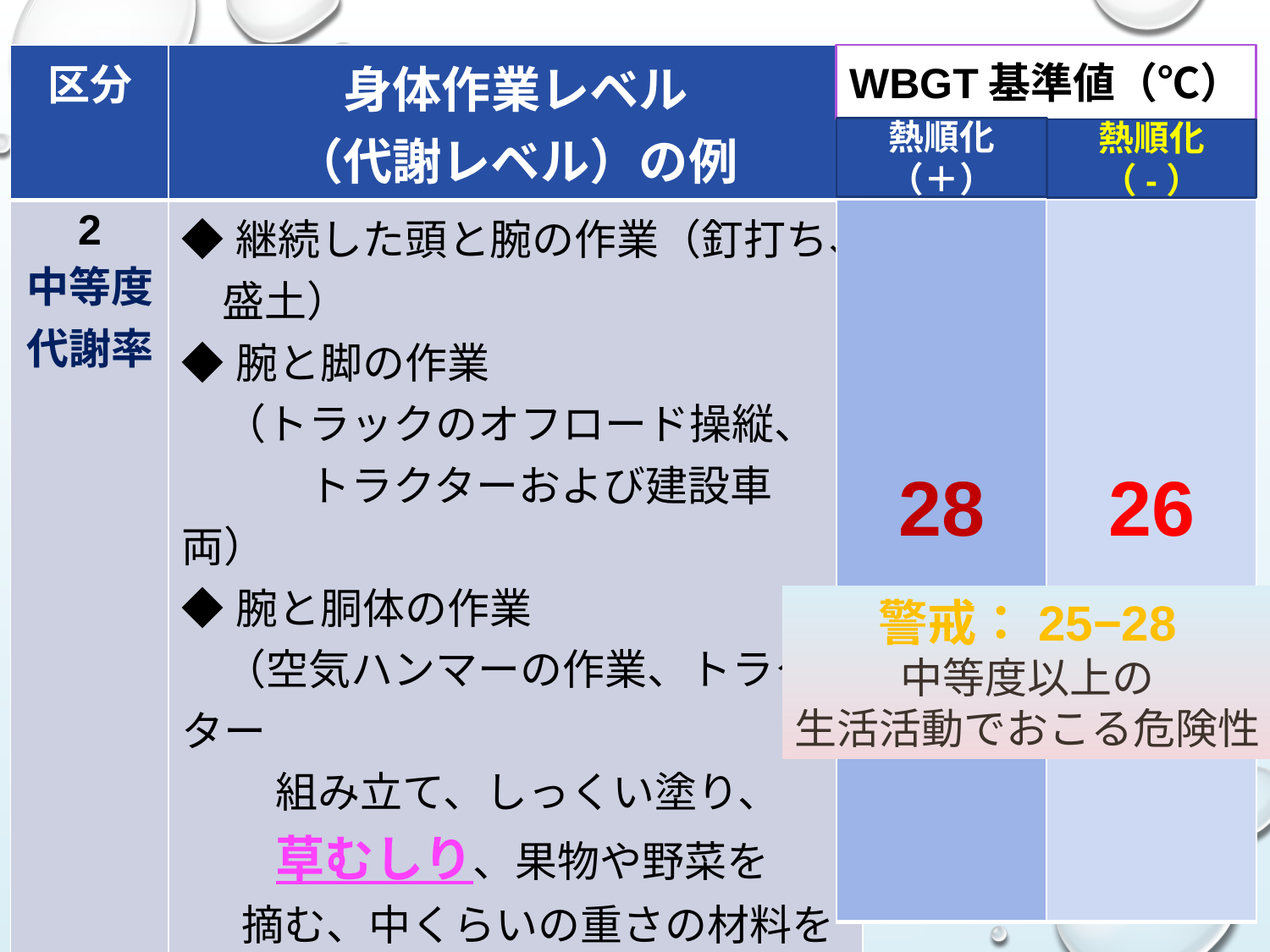

| 区分 | 身体作業レベル （代謝レベル）の例 |
| --- | --- |
| 2 中等度 代謝率 | ◆継続した頭と腕の作業（釘打ち、 盛土） ◆腕と脚の作業 　（トラックのオフロード操縦、 　　　トラクターおよび建設車両） ◆腕と胴体の作業 　（空気ハンマーの作業、トラクター 　　 組み立て、しっくい塗り、 　　 草むしり、果物や野菜を 摘む、中くらいの重さの材料を 　　 断続的に持つ作業） ◆軽量な荷車や手押し車を押す、引く ◆鍛造 ◆2.5-5.5 km/h　の速さで歩く |
WBGT基準値（℃）
#
熱順化（＋）
熱順化
（-）
| 28 | 26 |
| --- | --- |

警戒：25−28
中等度以上の
生活活動でおこる危険性